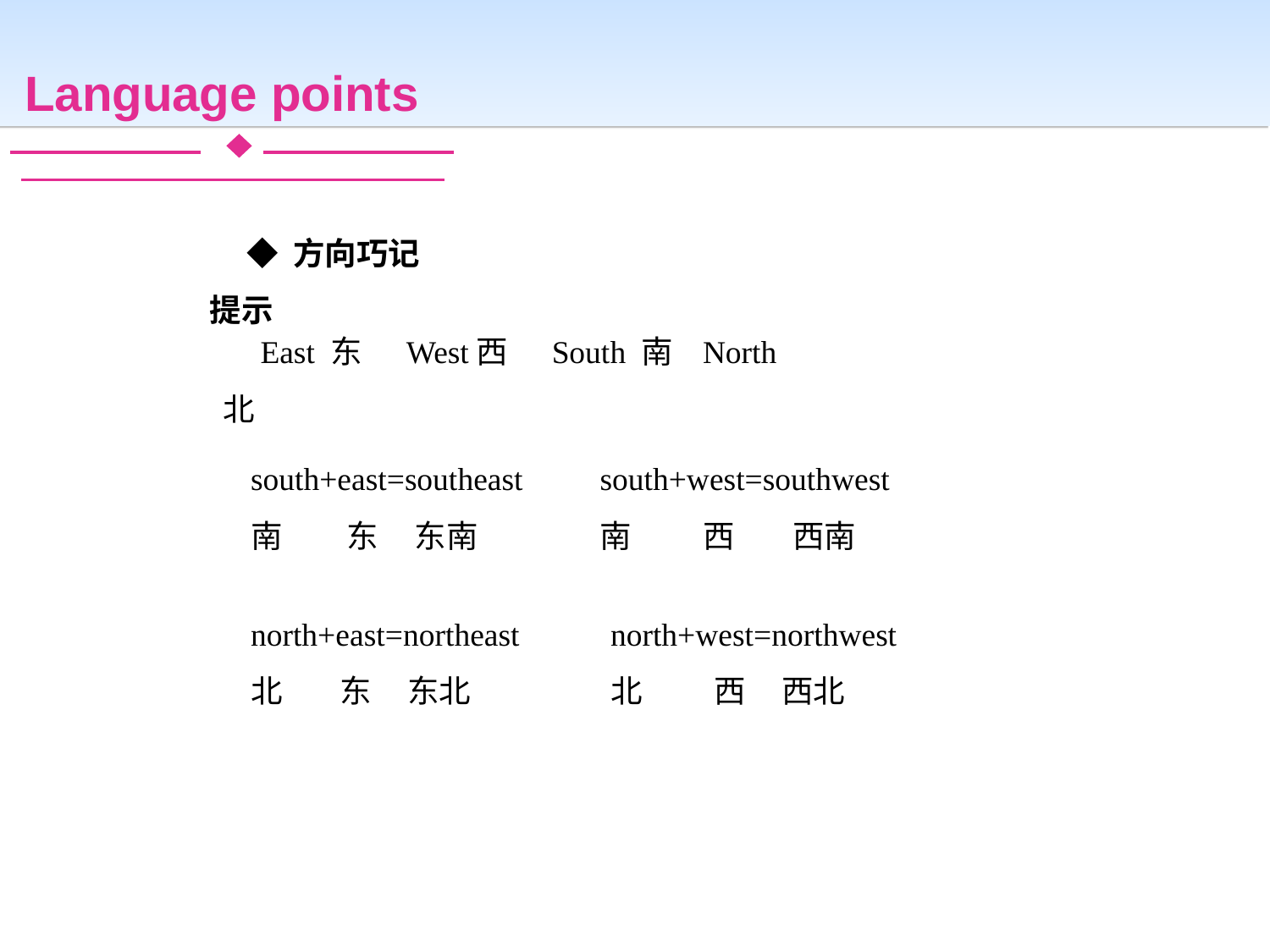

Language points

◆ 方向巧记提示
East 东     West西     South 南   North北
south+east=southeast
南         东     东南

south+west=southwest
南          西        西南
north+east=northeast
北        东     东北
north+west=northwest
北          西     西北